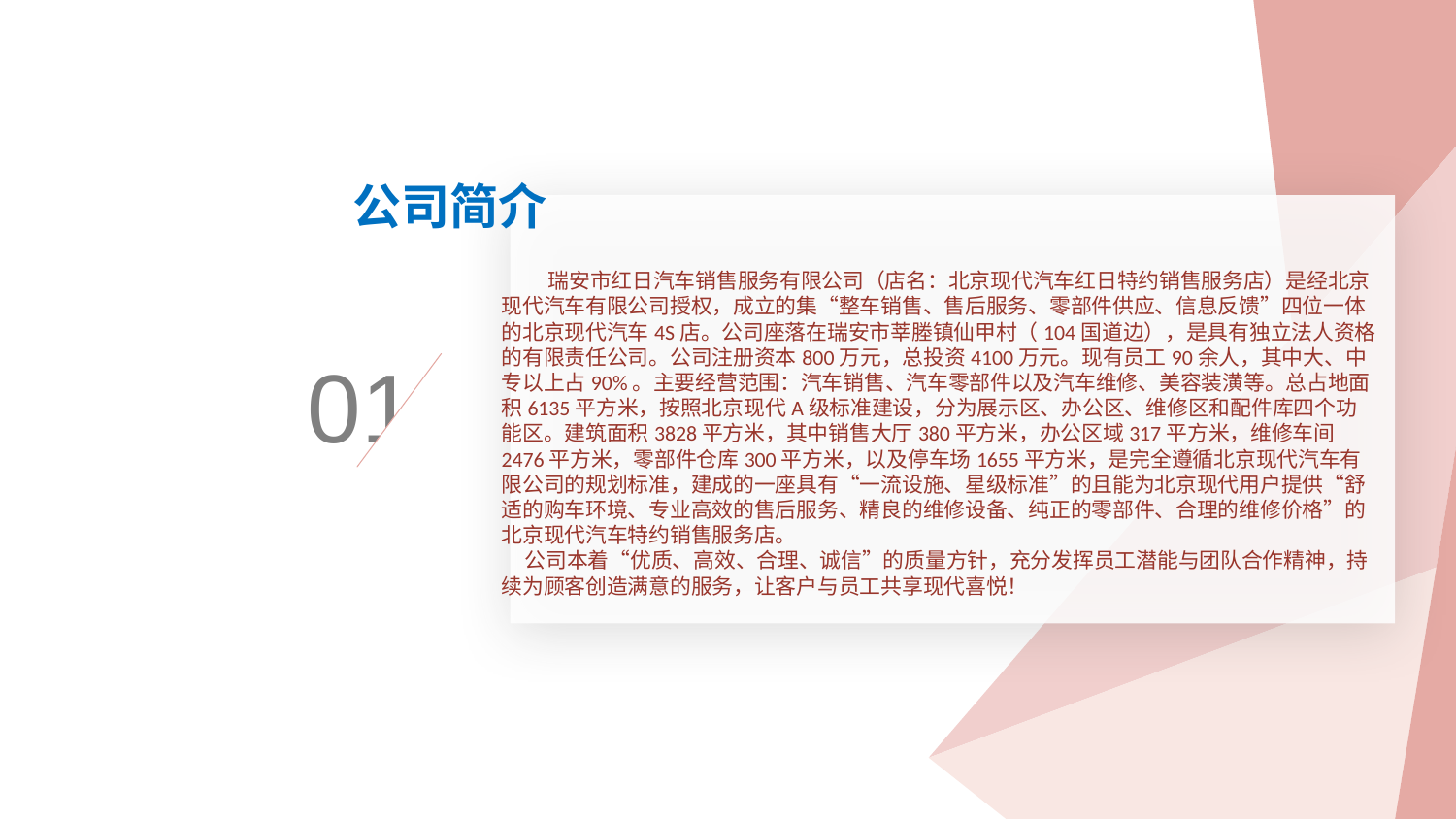

公司简介

         瑞安市红日汽车销售服务有限公司（店名：北京现代汽车红日特约销售服务店）是经北京现代汽车有限公司授权，成立的集“整车销售、售后服务、零部件供应、信息反馈”四位一体的北京现代汽车4S店。公司座落在瑞安市莘塍镇仙甲村（104国道边），是具有独立法人资格的有限责任公司。公司注册资本800万元，总投资4100万元。现有员工90余人，其中大、中专以上占90%。主要经营范围：汽车销售、汽车零部件以及汽车维修、美容装潢等。总占地面积6135平方米，按照北京现代A级标准建设，分为展示区、办公区、维修区和配件库四个功能区。建筑面积3828平方米，其中销售大厅380平方米，办公区域317平方米，维修车间2476平方米，零部件仓库300平方米，以及停车场1655平方米，是完全遵循北京现代汽车有限公司的规划标准，建成的一座具有“一流设施、星级标准”的且能为北京现代用户提供“舒适的购车环境、专业高效的售后服务、精良的维修设备、纯正的零部件、合理的维修价格”的北京现代汽车特约销售服务店。
    公司本着“优质、高效、合理、诚信”的质量方针，充分发挥员工潜能与团队合作精神，持续为顾客创造满意的服务，让客户与员工共享现代喜悦！

01